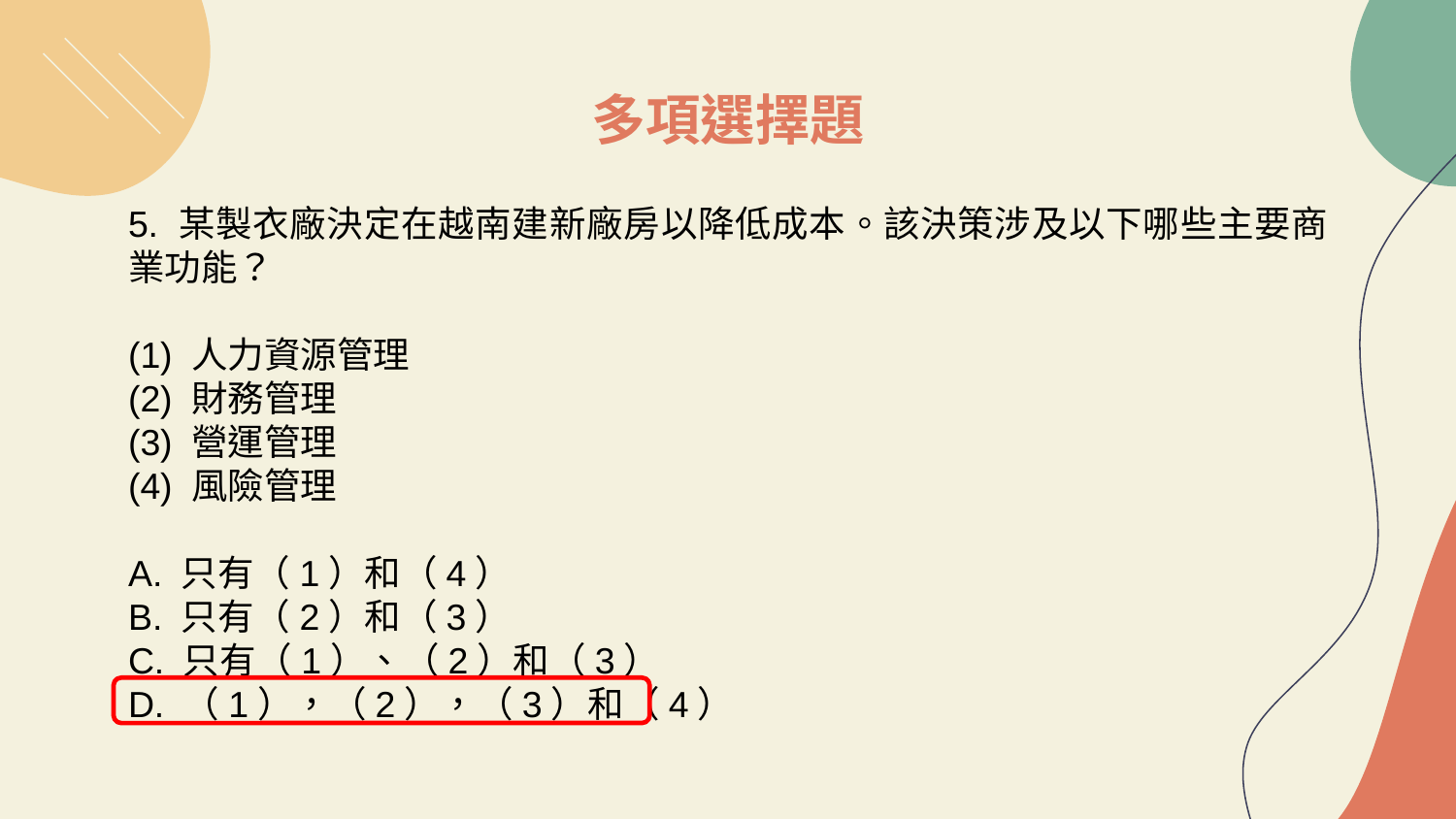

# 多項選擇題
5. 某製衣廠決定在越南建新廠房以降低成本。該決策涉及以下哪些主要商業功能？

(1) 人力資源管理
(2) 財務管理
(3) 營運管理
(4) 風險管理

A. 只有（1）和（4）
B. 只有（2）和（3）
C. 只有（1）、（2）和（3）
D. （1），（2），（3）和（4）